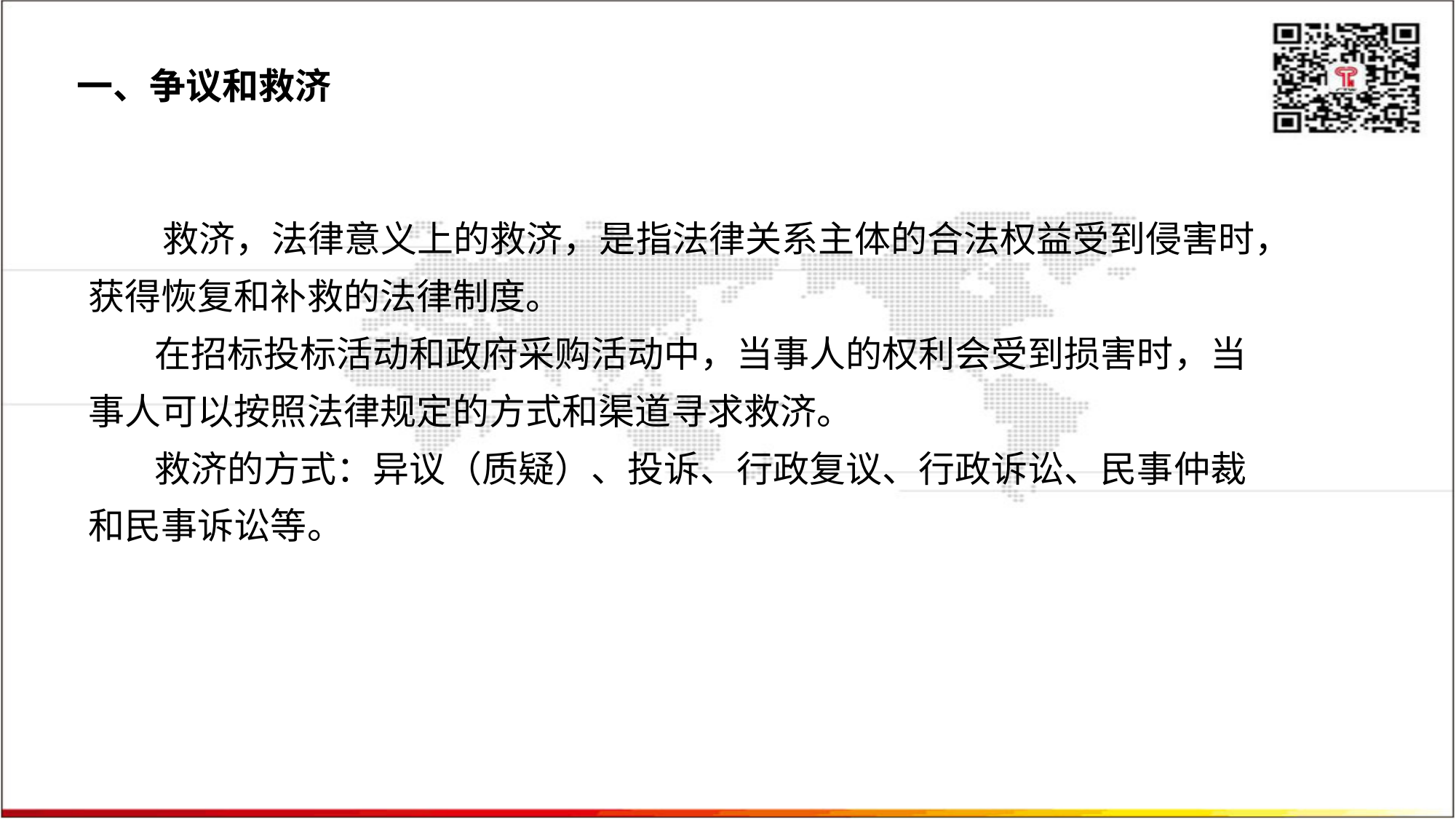

一、争议和救济
        救济，法律意义上的救济，是指法律关系主体的合法权益受到侵害时，获得恢复和补救的法律制度。
       在招标投标活动和政府采购活动中，当事人的权利会受到损害时，当事人可以按照法律规定的方式和渠道寻求救济。
       救济的方式：异议（质疑）、投诉、行政复议、行政诉讼、民事仲裁和民事诉讼等。